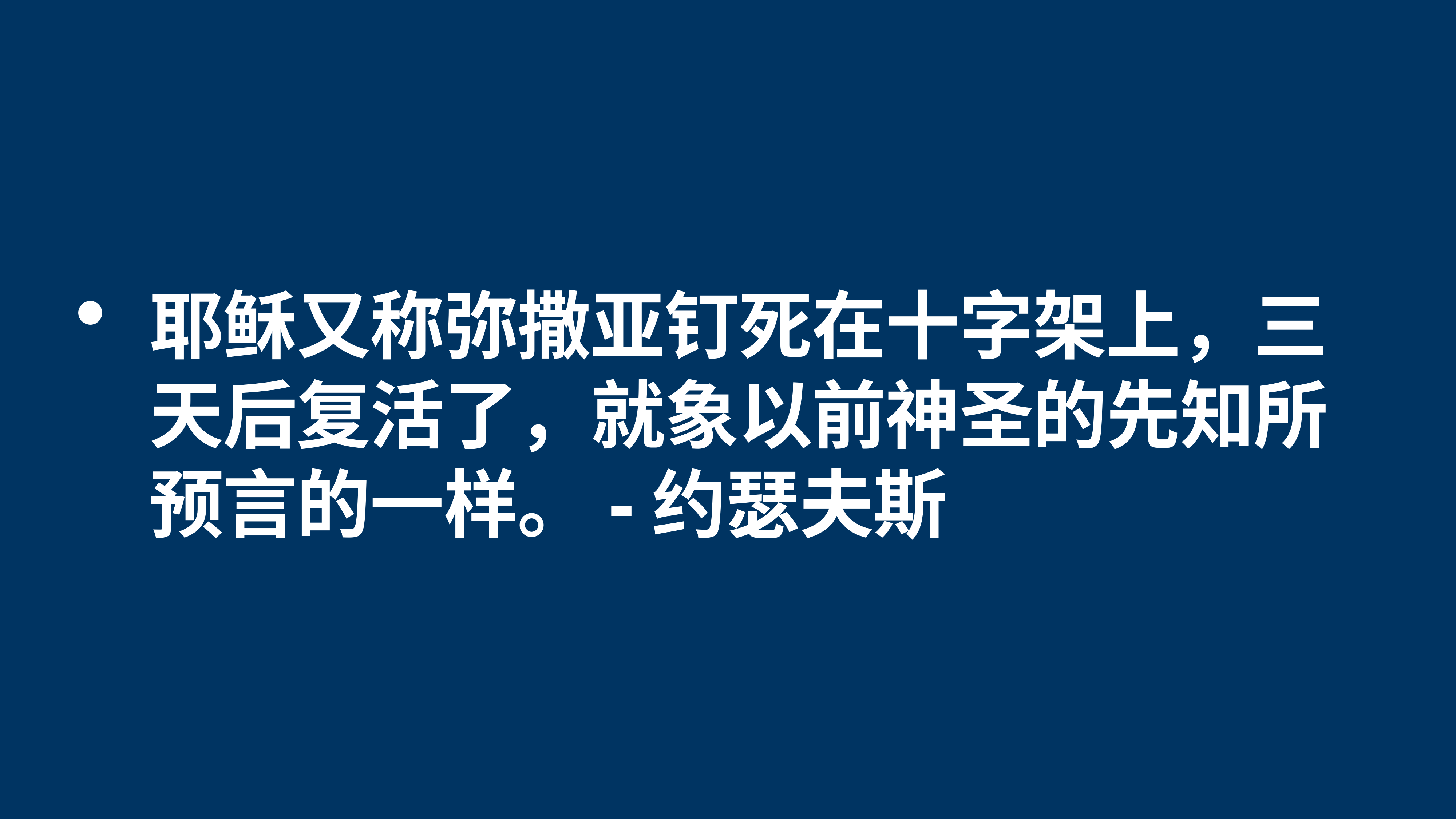

耶稣又称弥撒亚钉死在十字架上，三天后复活了，就象以前神圣的先知所预言的一样。-约瑟夫斯